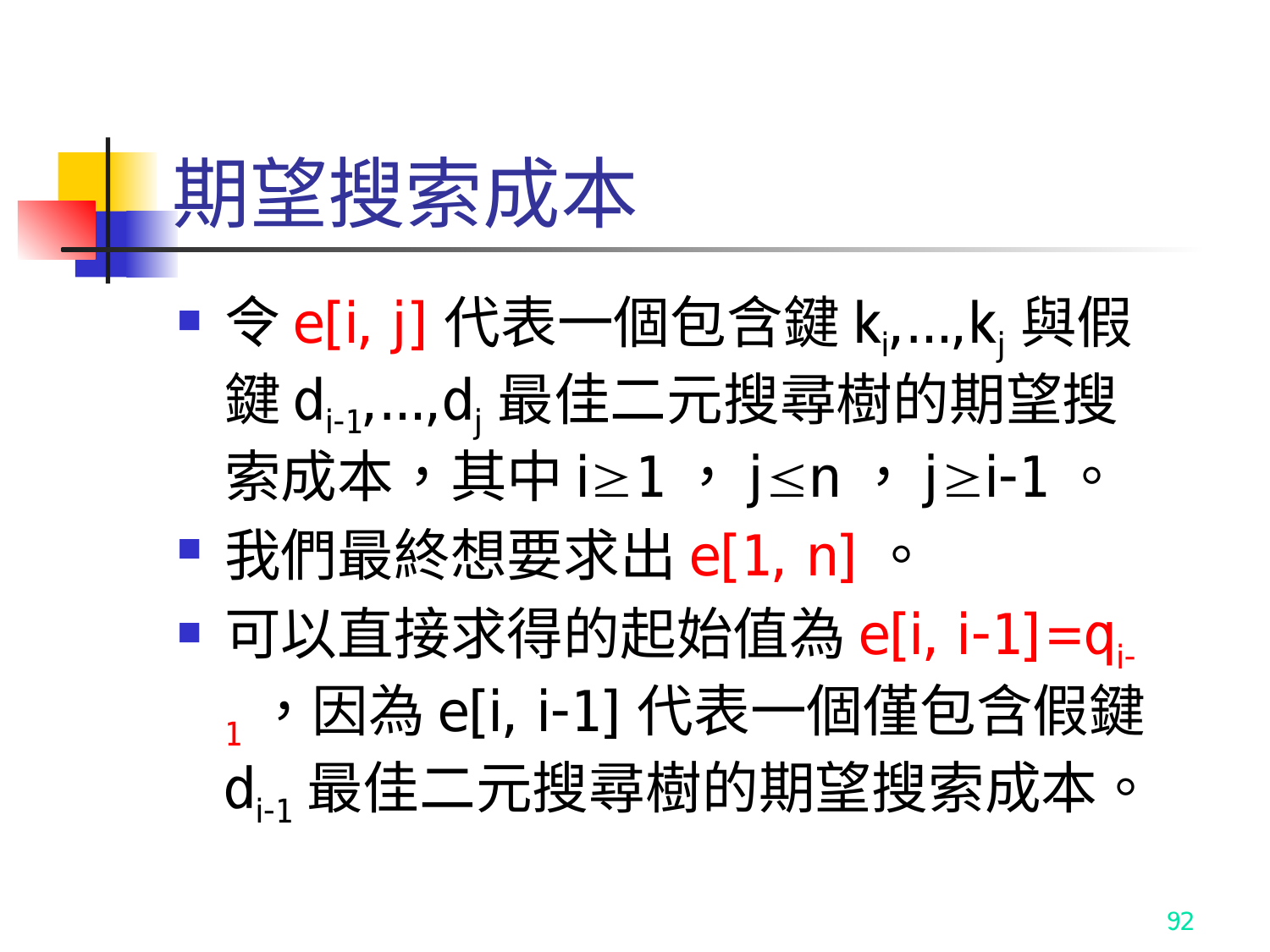

# 期望搜索成本
令e[i, j]代表一個包含鍵ki,…,kj與假鍵di-1,…,dj最佳二元搜尋樹的期望搜索成本，其中i≥1，j≤n，j≥i-1。
我們最終想要求出e[1, n]。
可以直接求得的起始值為e[i, i-1]=qi-1，因為e[i, i-1]代表一個僅包含假鍵di-1最佳二元搜尋樹的期望搜索成本。
92